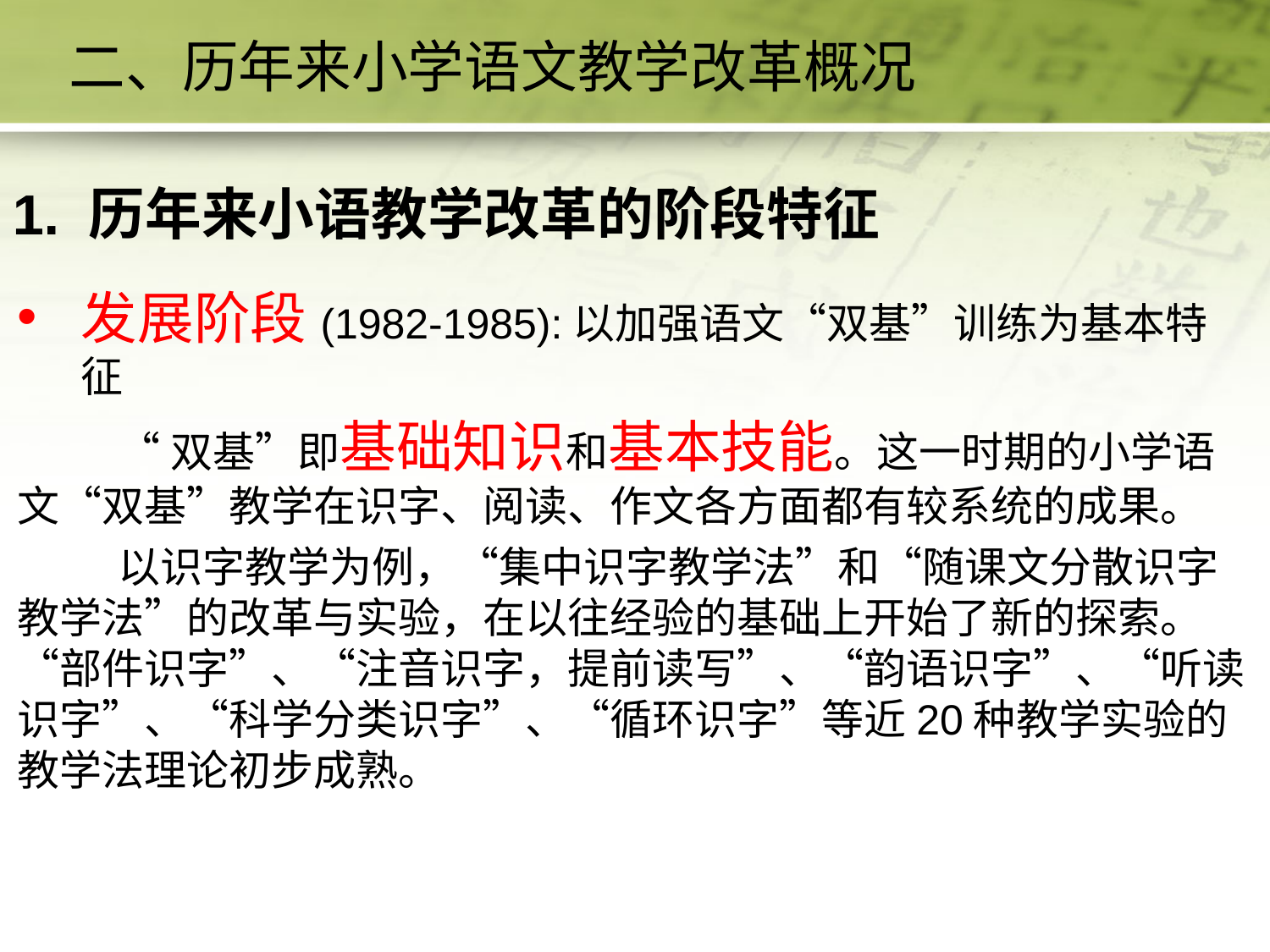

二、历年来小学语文教学改革概况
1. 历年来小语教学改革的阶段特征
发展阶段(1982-1985):以加强语文“双基”训练为基本特征
“双基”即基础知识和基本技能。这一时期的小学语文“双基”教学在识字、阅读、作文各方面都有较系统的成果。
以识字教学为例，“集中识字教学法”和“随课文分散识字教学法”的改革与实验，在以往经验的基础上开始了新的探索。“部件识字”、“注音识字，提前读写”、“韵语识字”、“听读识字”、“科学分类识字”、“循环识字”等近20种教学实验的教学法理论初步成熟。